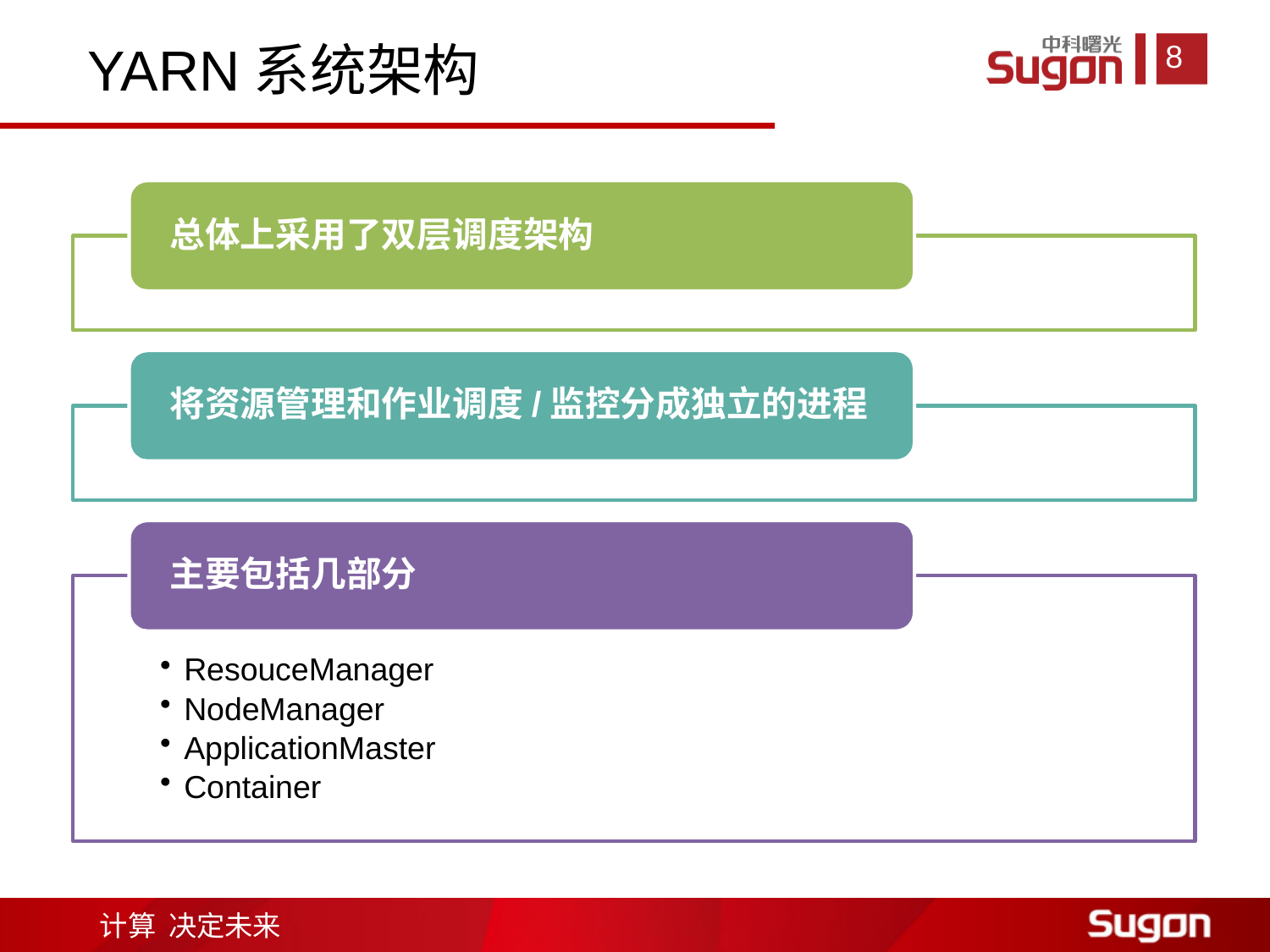

YARN系统架构

总体上采用了双层调度架构
将资源管理和作业调度/监控分成独立的进程
ResouceManager
NodeManager
ApplicationMaster
Container
主要包括几部分